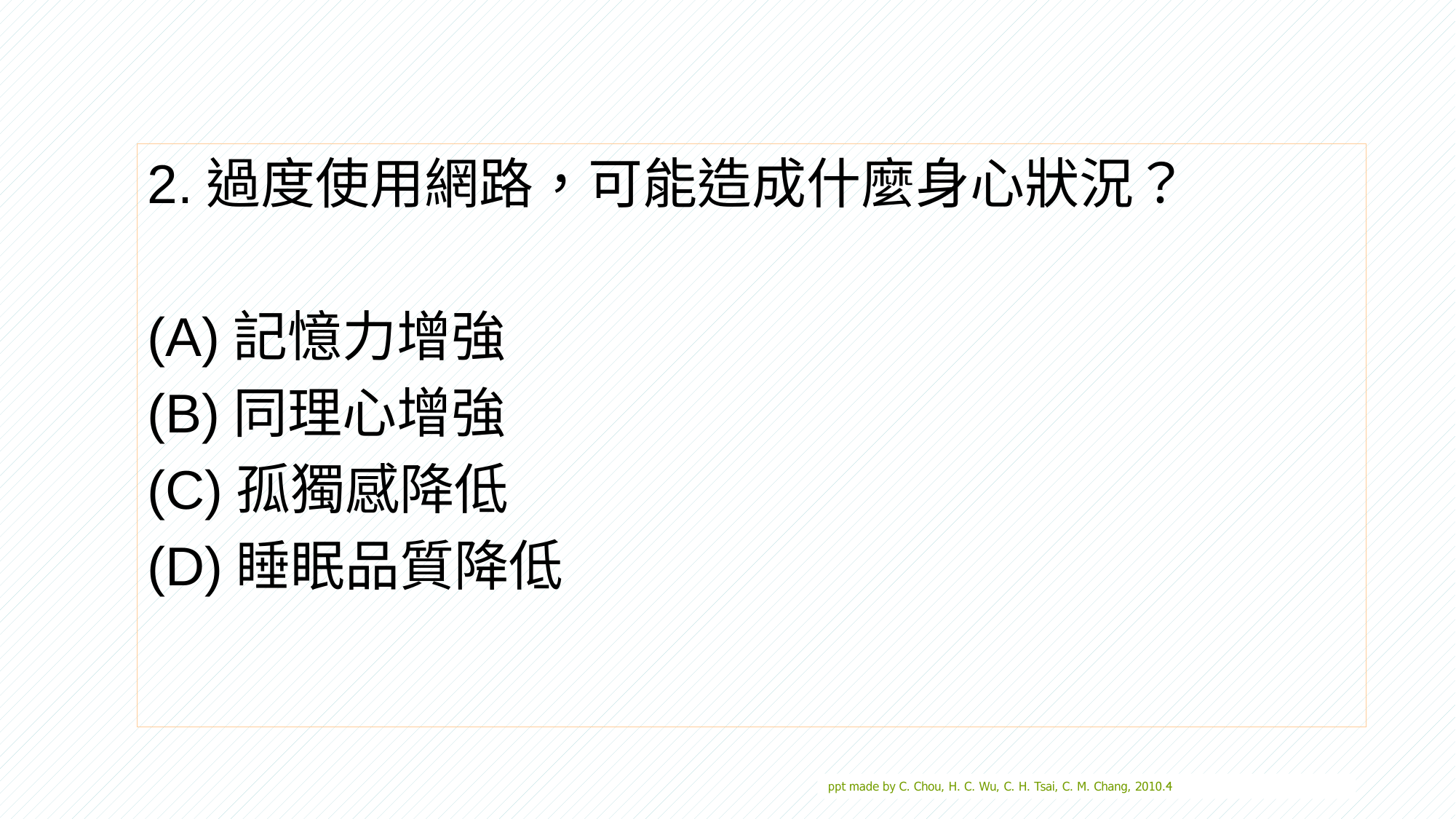

2.過度使用網路，可能造成什麼身心狀況？

(A)記憶力增強
(B)同理心增強
(C)孤獨感降低
(D)睡眠品質降低